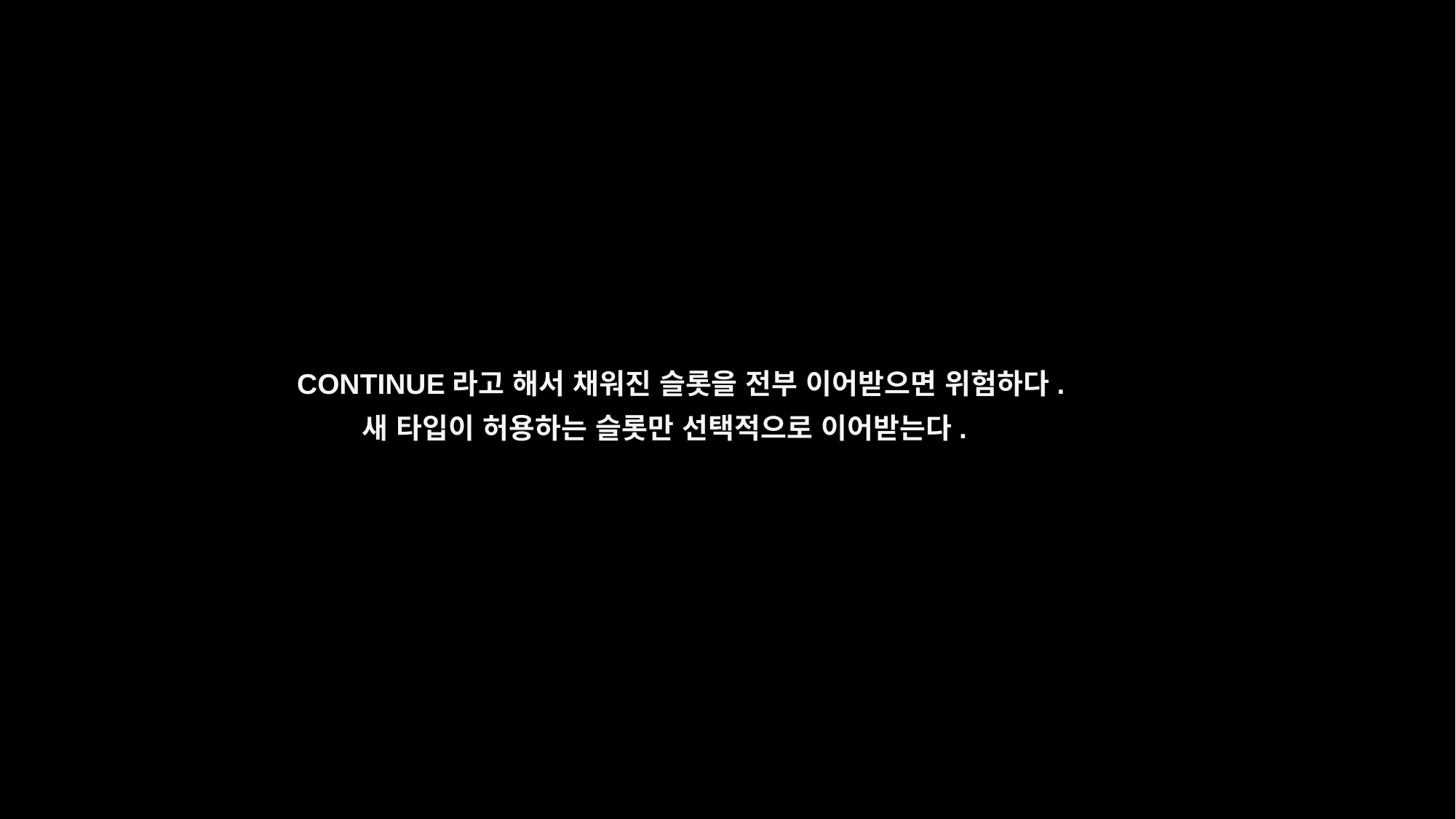

CONTINUE라고 해서 채워진 슬롯을 전부 이어받으면 위험하다.
새 타입이 허용하는 슬롯만 선택적으로 이어받는다.